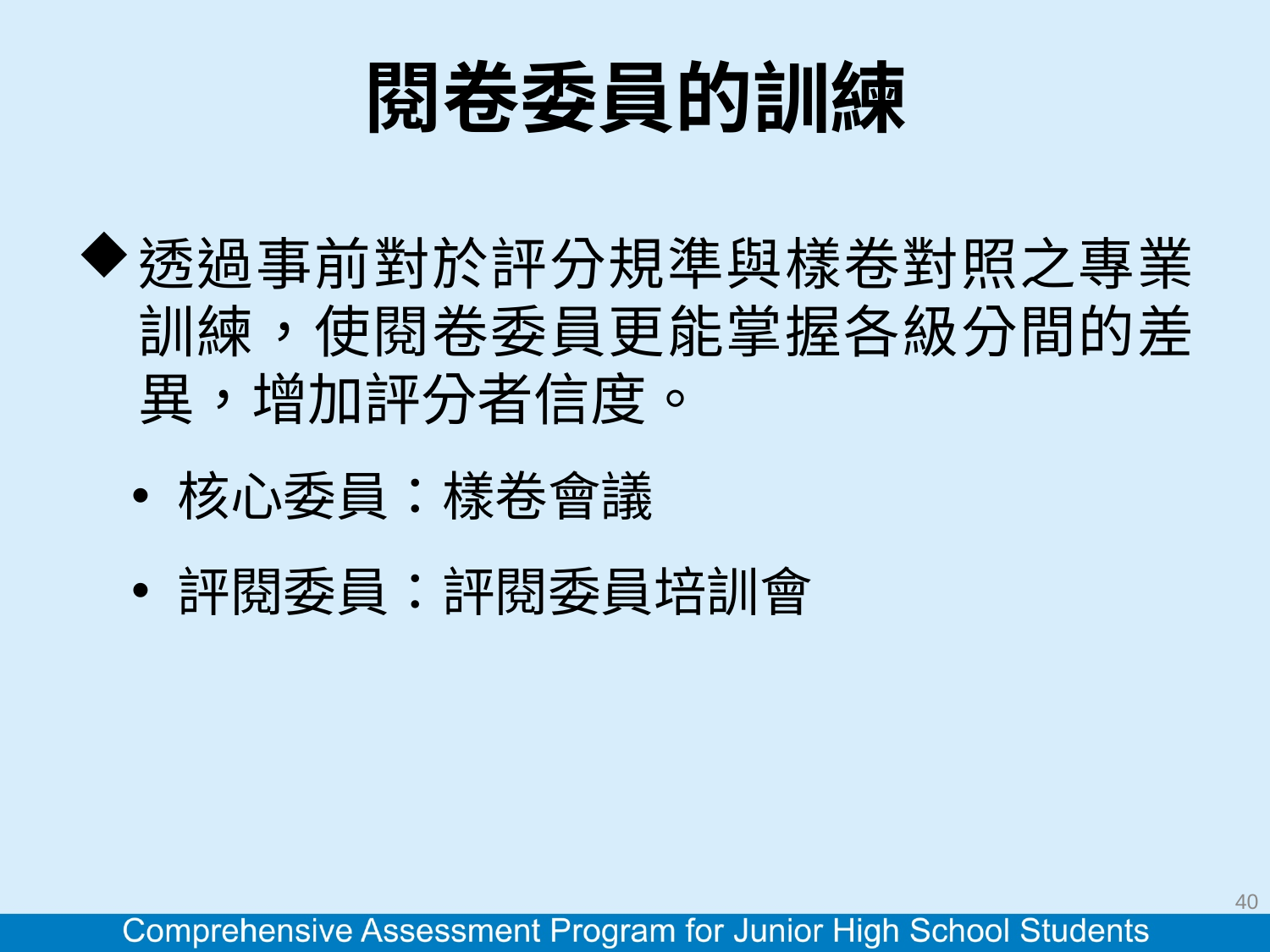

# 閱卷委員的訓練
透過事前對於評分規準與樣卷對照之專業訓練，使閱卷委員更能掌握各級分間的差異，增加評分者信度。
核心委員：樣卷會議
評閱委員：評閱委員培訓會

40